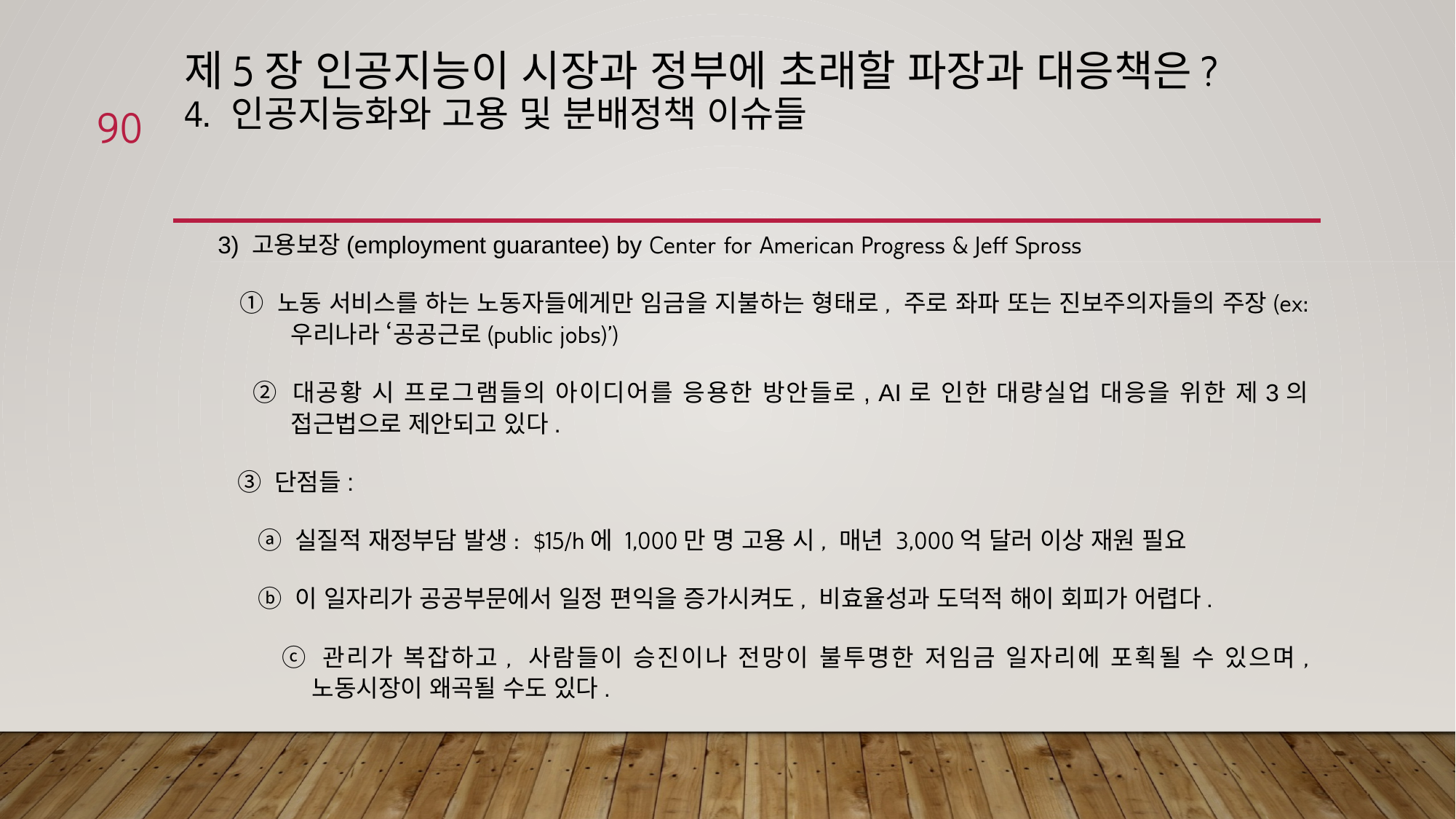

# 제5장 인공지능이 시장과 정부에 초래할 파장과 대응책은? 4. 인공지능화와 고용 및 분배정책 이슈들
90
     3) 고용보장(employment guarantee) by Center for American Progress & Jeff Spross
        ① 노동 서비스를 하는 노동자들에게만 임금을 지불하는 형태로, 주로 좌파 또는 진보주의자들의 주장(ex: 우리나라 ‘공공근로(public jobs)’)
        ② 대공황 시 프로그램들의 아이디어를 응용한 방안들로, AI로 인한 대량실업 대응을 위한 제3의 접근법으로 제안되고 있다.
        ③ 단점들:
           ⓐ 실질적 재정부담 발생:  $15/h에 1,000만 명 고용 시, 매년 3,000억 달러 이상 재원 필요
           ⓑ 이 일자리가 공공부문에서 일정 편익을 증가시켜도, 비효율성과 도덕적 해이 회피가 어렵다.
           ⓒ 관리가 복잡하고, 사람들이 승진이나 전망이 불투명한 저임금 일자리에 포획될 수 있으며, 노동시장이 왜곡될 수도 있다.